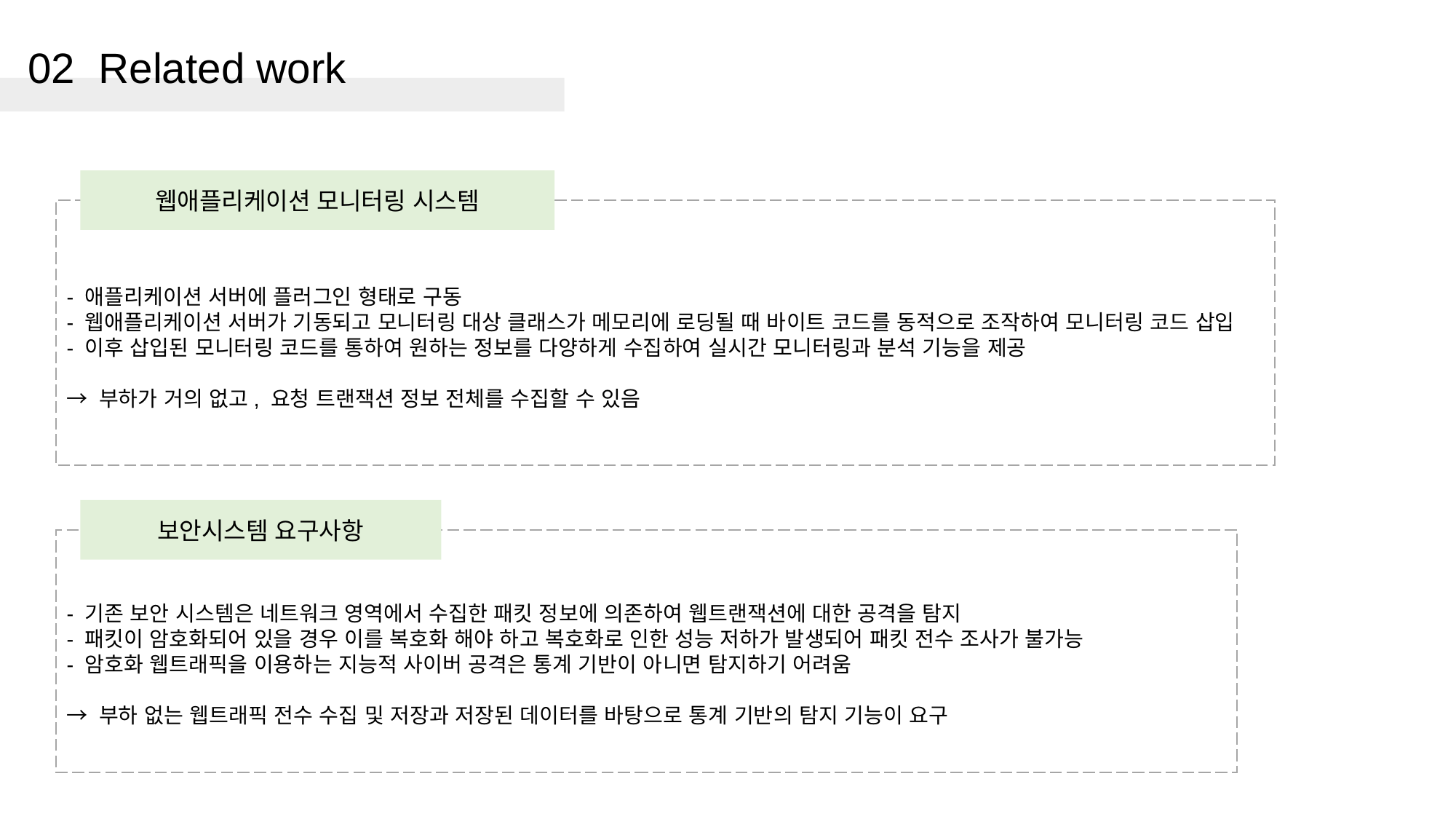

# 02  Related work

웹애플리케이션 모니터링 시스템

- 애플리케이션 서버에 플러그인 형태로 구동
- 웹애플리케이션 서버가 기동되고 모니터링 대상 클래스가 메모리에 로딩될 때 바이트 코드를 동적으로 조작하여 모니터링 코드 삽입
- 이후 삽입된 모니터링 코드를 통하여 원하는 정보를 다양하게 수집하여 실시간 모니터링과 분석 기능을 제공

→ 부하가 거의 없고, 요청 트랜잭션 정보 전체를 수집할 수 있음
보안시스템 요구사항

- 기존 보안 시스템은 네트워크 영역에서 수집한 패킷 정보에 의존하여 웹트랜잭션에 대한 공격을 탐지
- 패킷이 암호화되어 있을 경우 이를 복호화 해야 하고 복호화로 인한 성능 저하가 발생되어 패킷 전수 조사가 불가능
- 암호화 웹트래픽을 이용하는 지능적 사이버 공격은 통계 기반이 아니면 탐지하기 어려움

→ 부하 없는 웹트래픽 전수 수집 및 저장과 저장된 데이터를 바탕으로 통계 기반의 탐지 기능이 요구